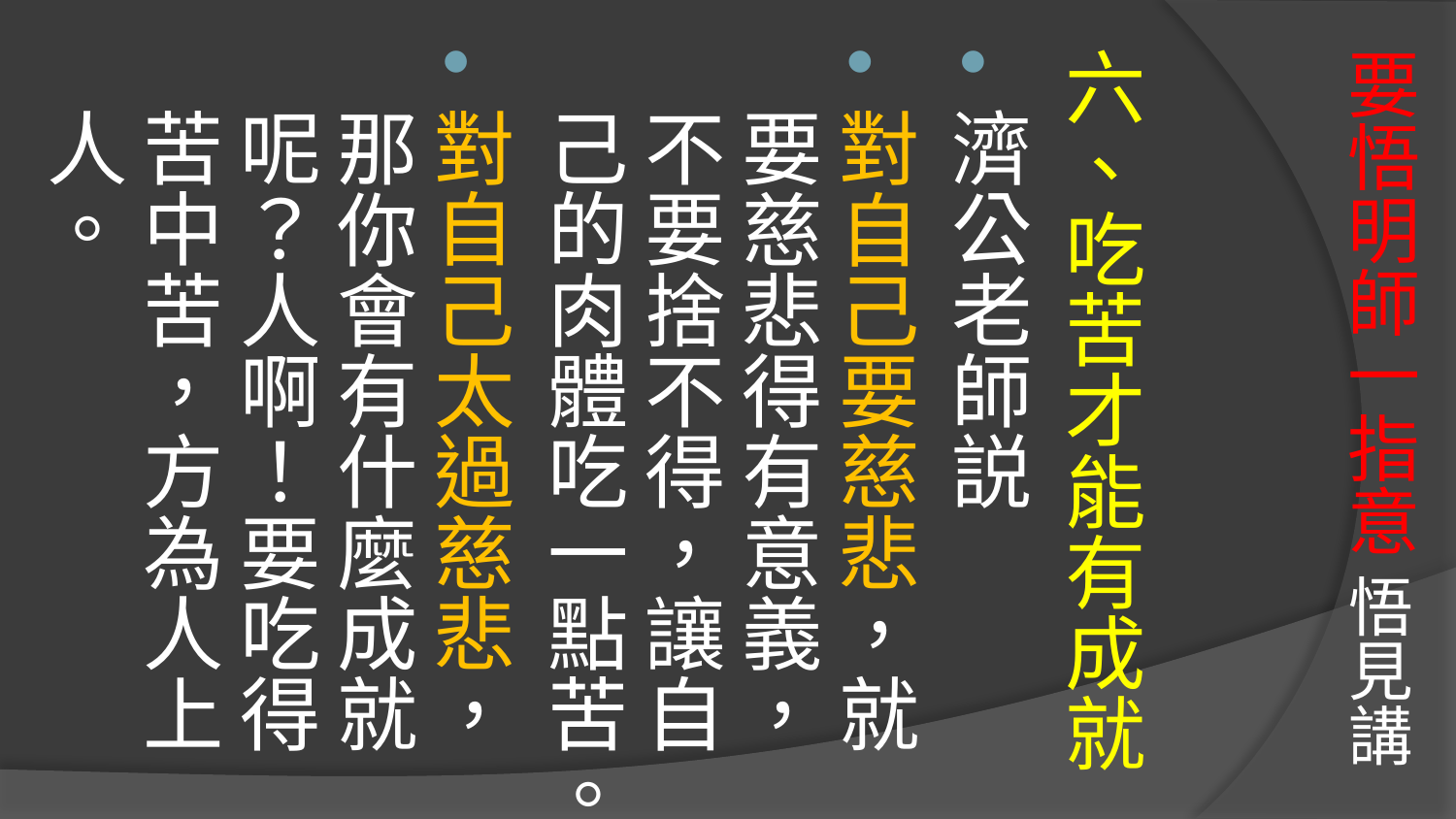

# 要悟明師一指意 悟見講
六、吃苦才能有成就
濟公老師説
對自己要慈悲，就要慈悲得有意義，不要捨不得，讓自己的肉體吃一點苦。
對自己太過慈悲，那你會有什麼成就呢？人啊！要吃得苦中苦，方為人上人。